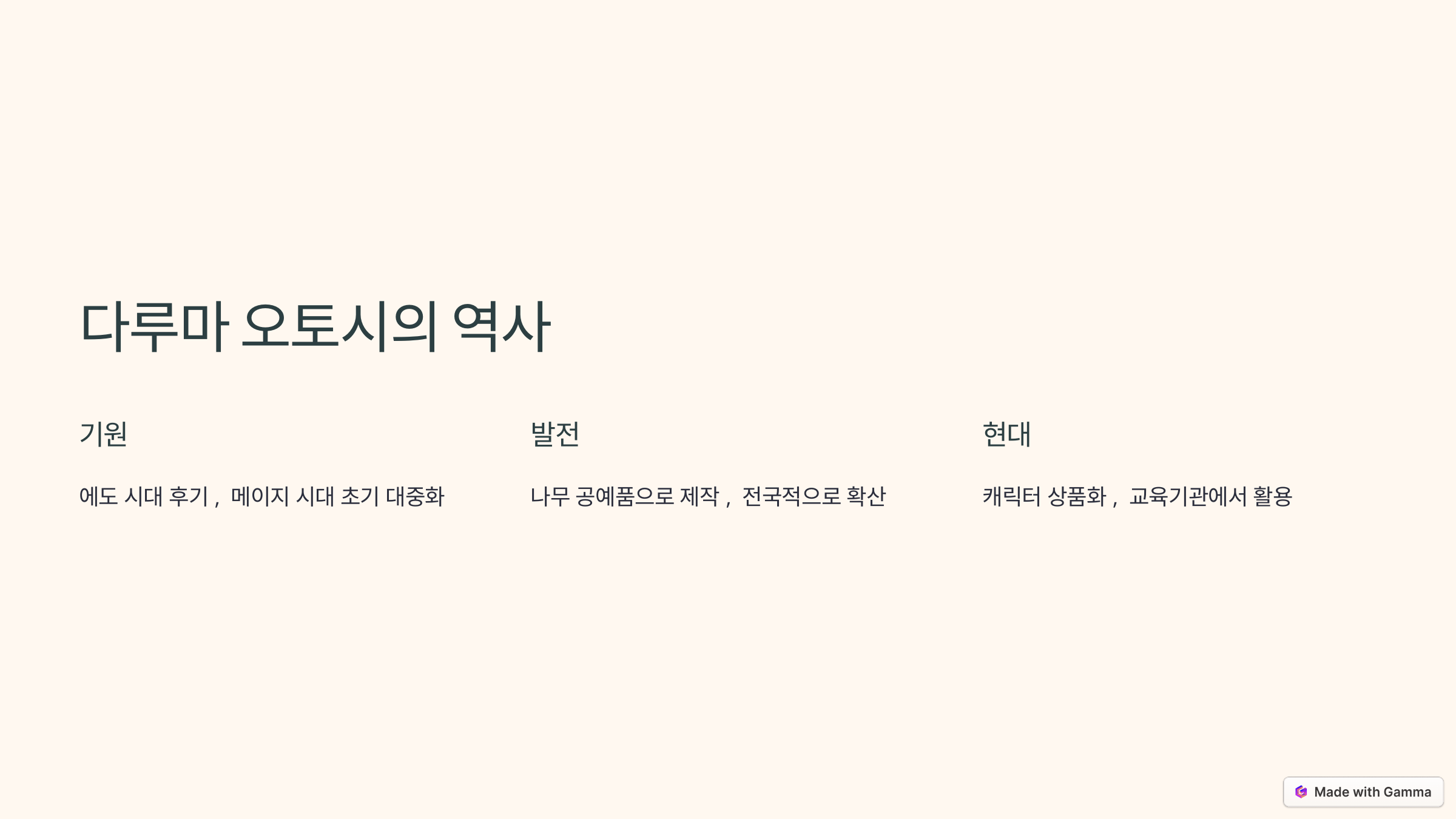

다루마 오토시의 역사
기원
발전
현대
에도 시대 후기, 메이지 시대 초기 대중화
나무 공예품으로 제작, 전국적으로 확산
캐릭터 상품화, 교육기관에서 활용